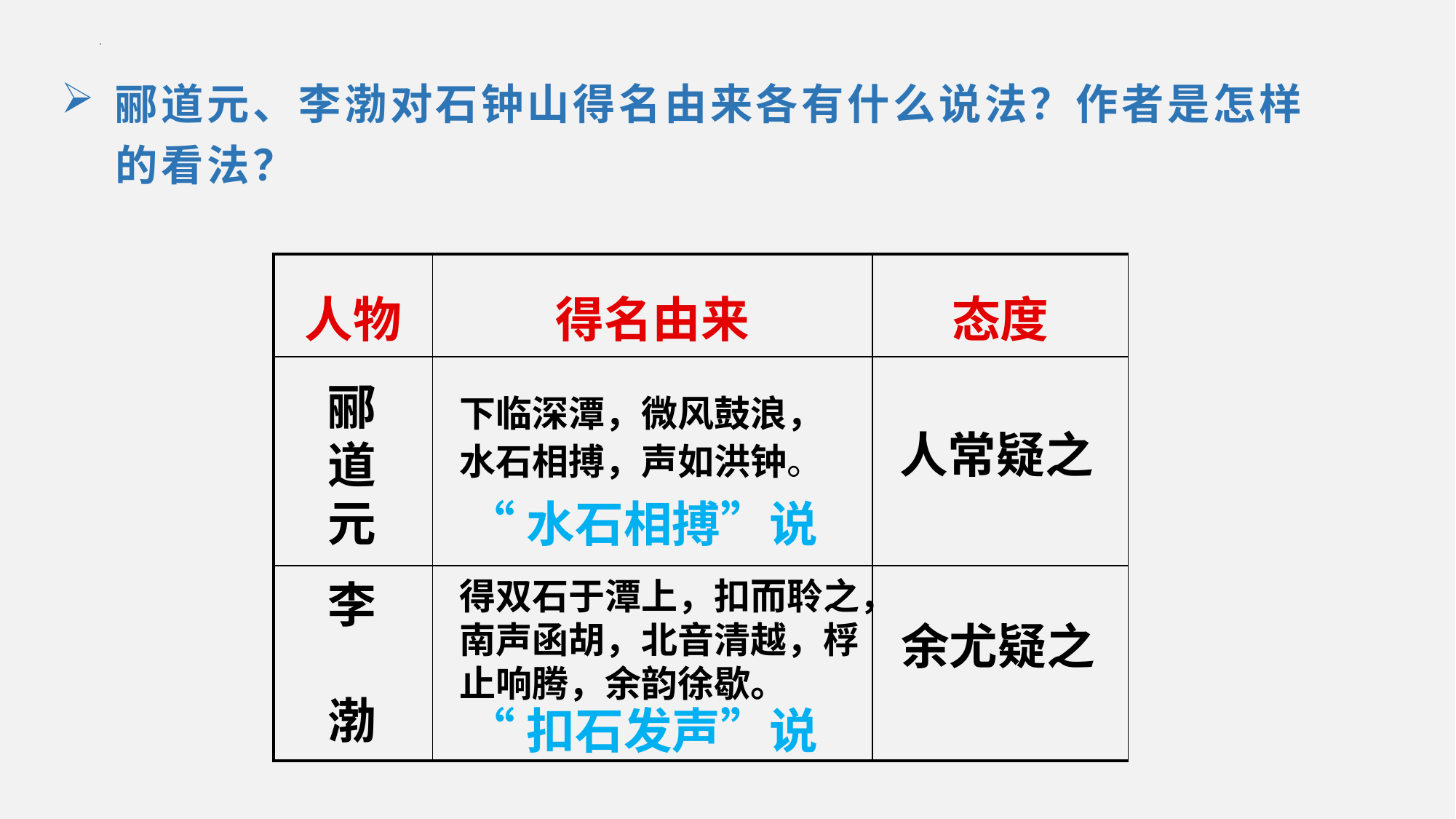

郦道元、李渤对石钟山得名由来各有什么说法？作者是怎样的看法？
| 人物 | 得名由来 | 态度 |
| --- | --- | --- |
|  |  |  |
|  |  |  |
郦
道
元
下临深潭，微风鼓浪，
水石相搏，声如洪钟。
人常疑之
“水石相搏”说
得双石于潭上，扣而聆之，南声函胡，北音清越，桴止响腾，余韵徐歇。
李

渤
余尤疑之
“扣石发声”说